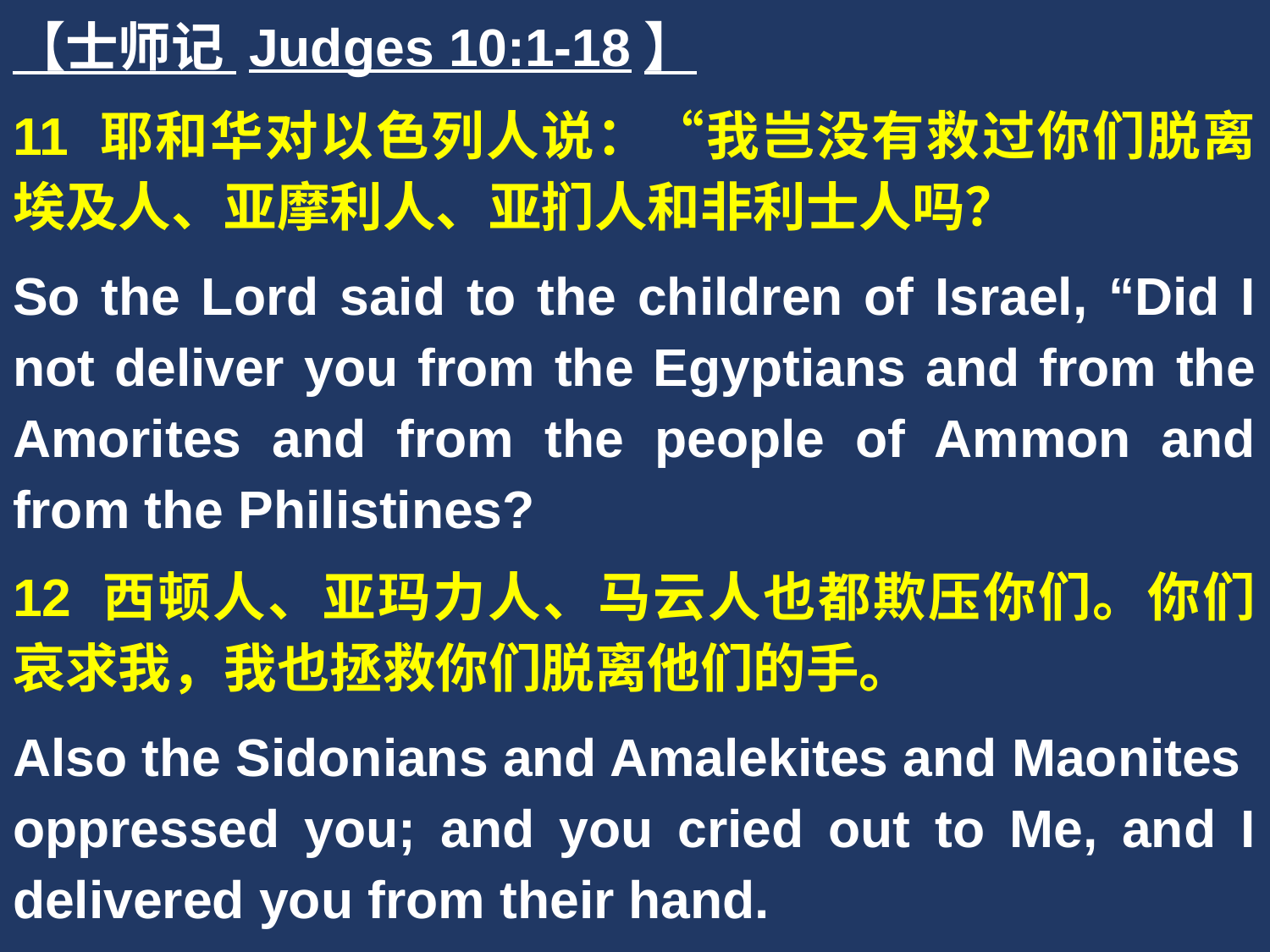

【士师记 Judges 10:1-18】
11 耶和华对以色列人说：“我岂没有救过你们脱离埃及人、亚摩利人、亚扪人和非利士人吗？
So the Lord said to the children of Israel, “Did I not deliver you from the Egyptians and from the Amorites and from the people of Ammon and from the Philistines?
12 西顿人、亚玛力人、马云人也都欺压你们。你们哀求我，我也拯救你们脱离他们的手。
Also the Sidonians and Amalekites and Maonites  oppressed you; and you cried out to Me, and I delivered you from their hand.